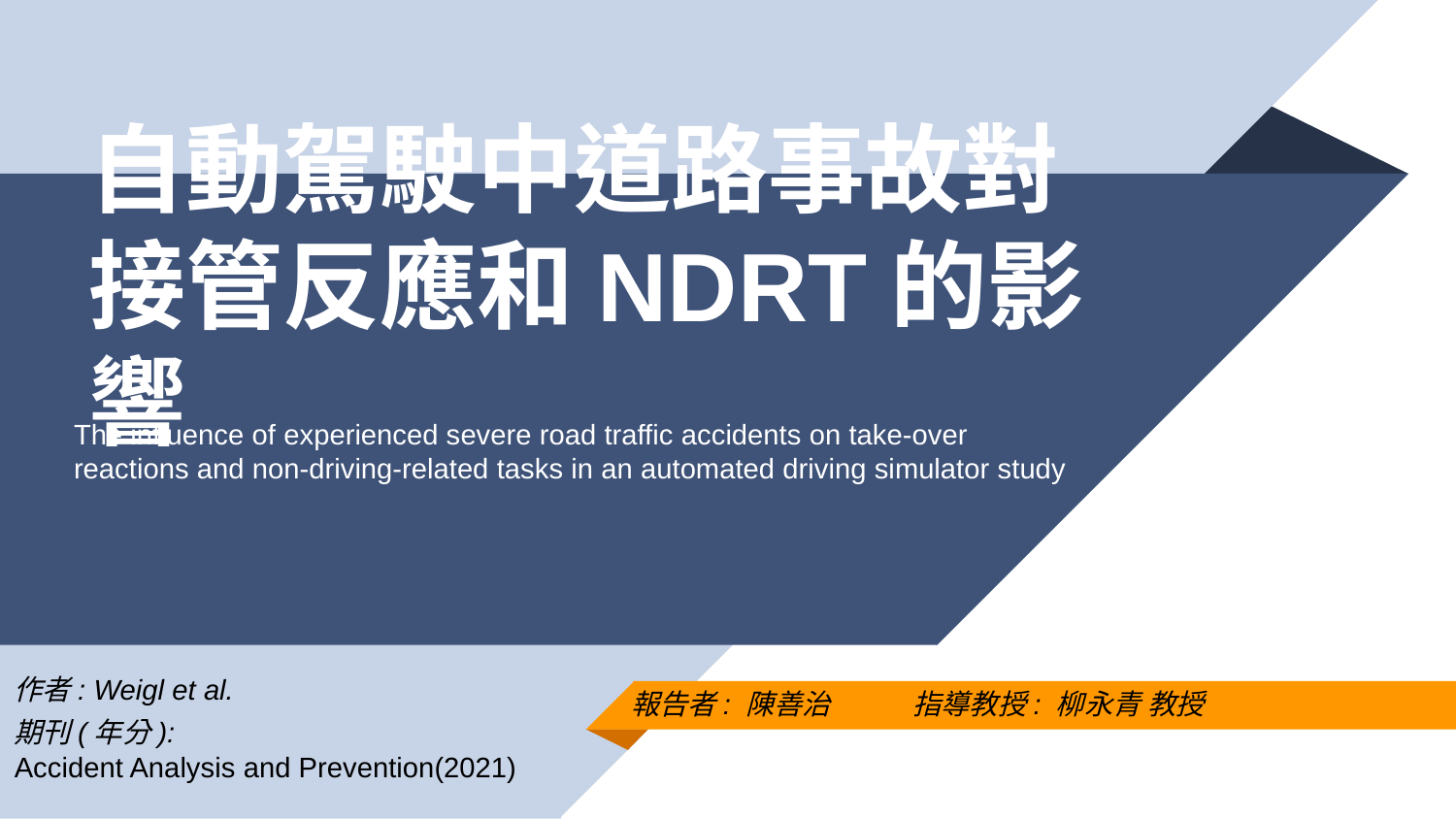

# 自動駕駛中道路事故對接管反應和NDRT的影響
The influence of experienced severe road traffic accidents on take-over reactions and non-driving-related tasks in an automated driving simulator study
作者: Weigl et al.
期刊(年分):
Accident Analysis and Prevention(2021)
報告者: 陳善治             指導教授: 柳永青 教授